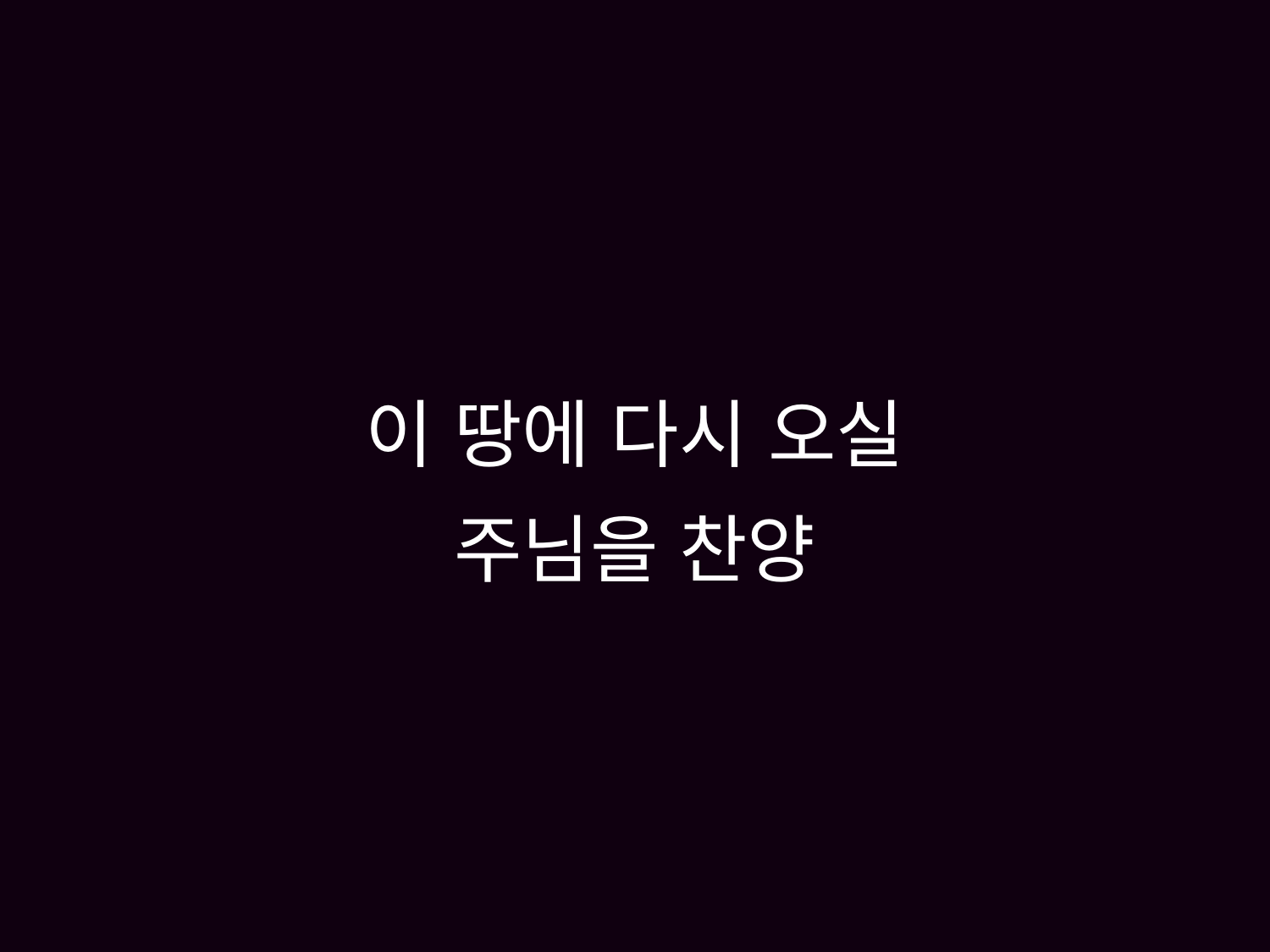

# 이 땅에 다시 오실 주님을 찬양